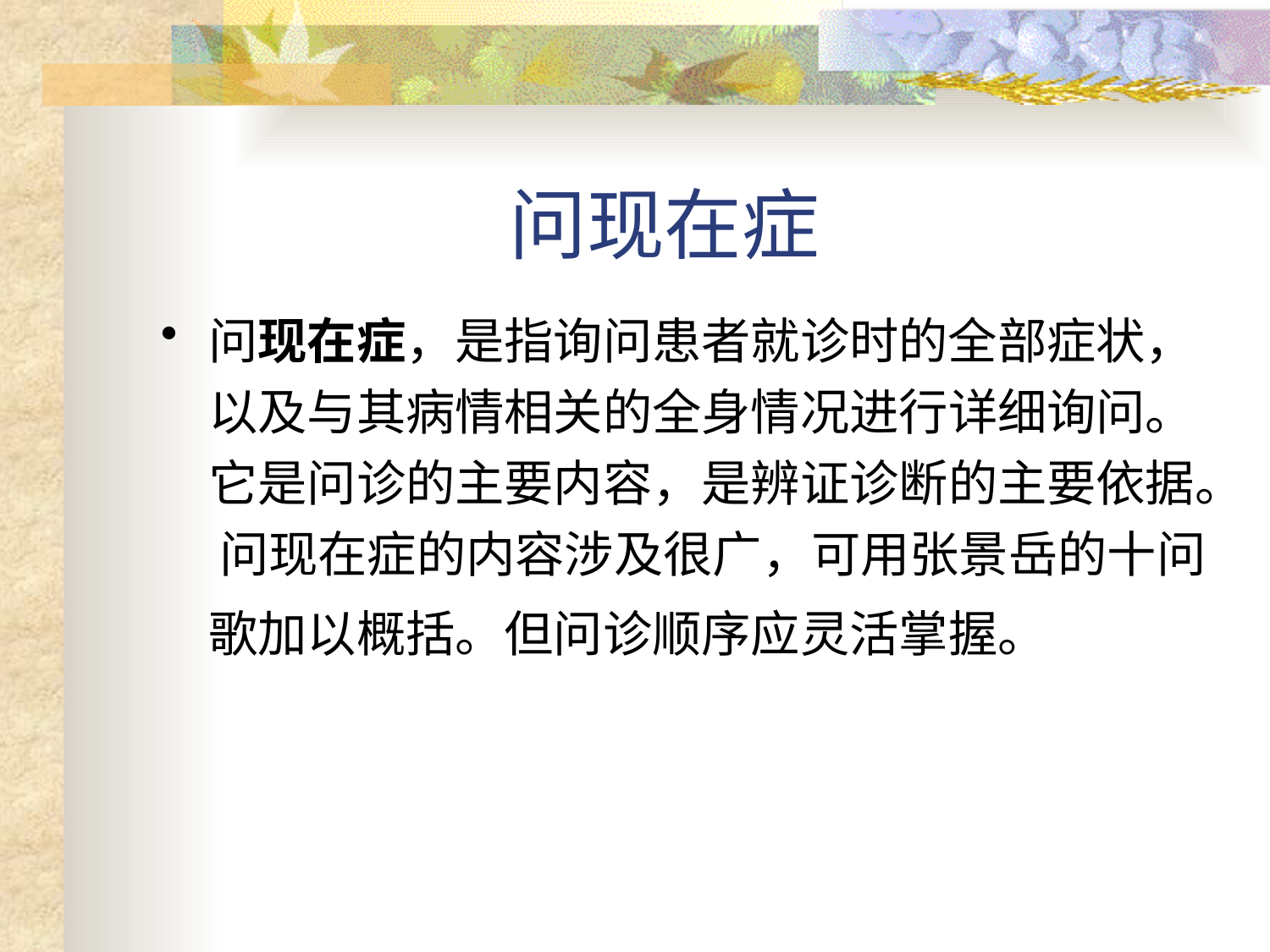

# 问现在症
问现在症，是指询问患者就诊时的全部症状，以及与其病情相关的全身情况进行详细询问。它是问诊的主要内容，是辨证诊断的主要依据。 问现在症的内容涉及很广，可用张景岳的十问歌加以概括。但问诊顺序应灵活掌握。